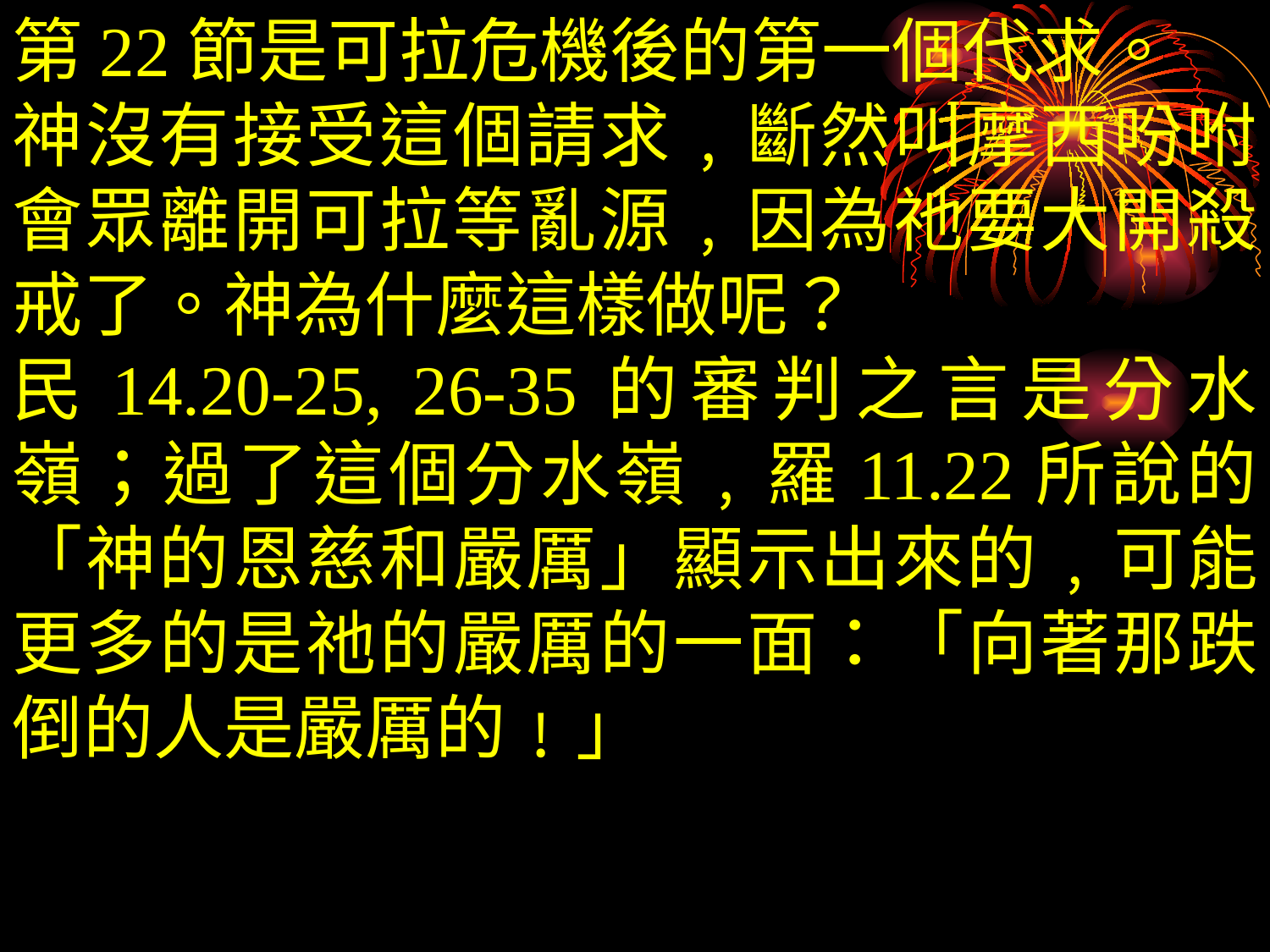

第22節是可拉危機後的第一個代求。
神沒有接受這個請求﹐斷然叫摩西吩咐會眾離開可拉等亂源﹐因為祂要大開殺戒了。神為什麼這樣做呢？
民14.20-25, 26-35的審判之言是分水嶺；過了這個分水嶺﹐羅11.22所說的「神的恩慈和嚴厲」顯示出來的﹐可能更多的是祂的嚴厲的一面：「向著那跌倒的人是嚴厲的﹗」